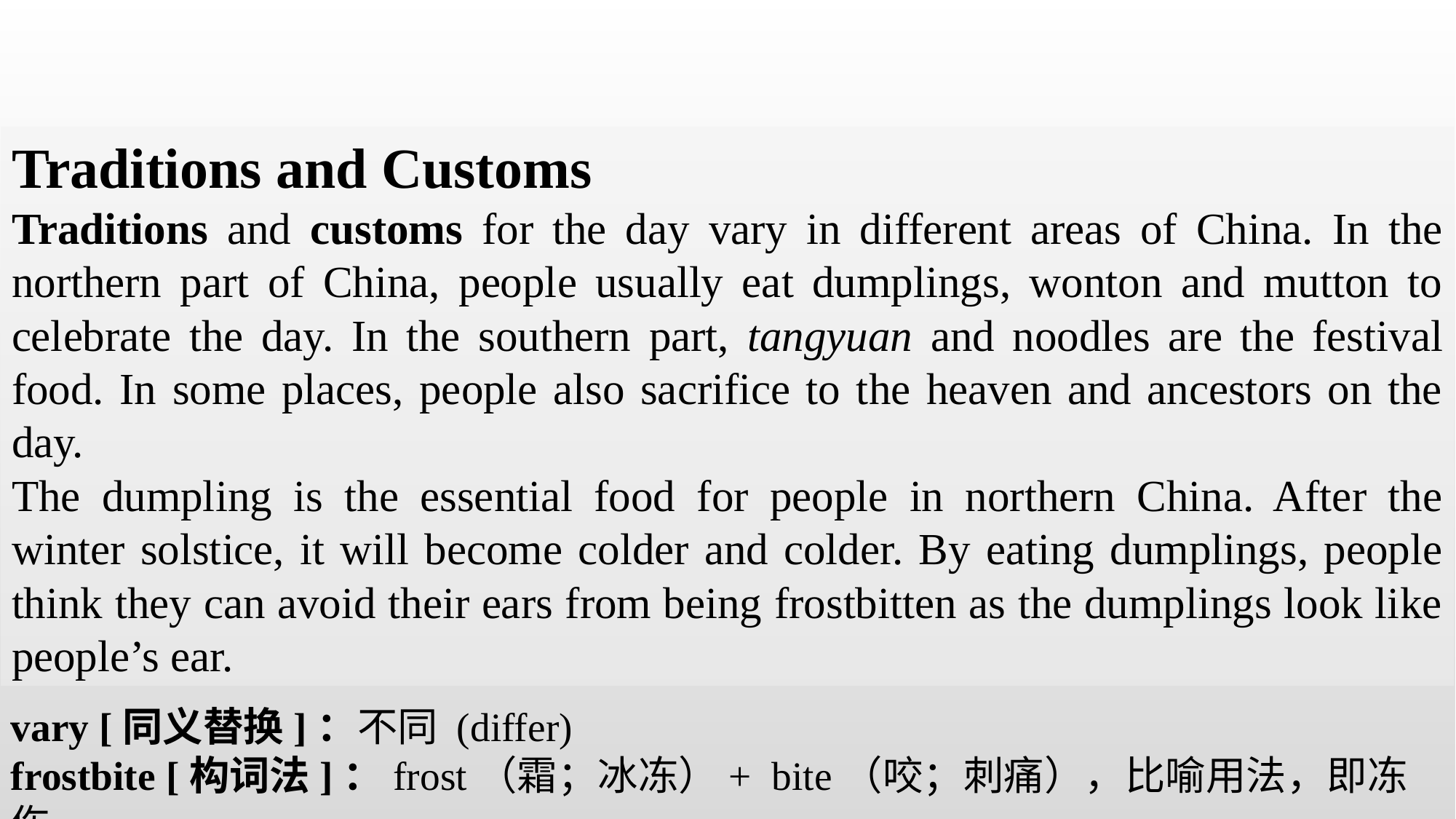

Traditions and Customs
Traditions and customs for the day vary in different areas of China. In the northern part of China, people usually eat dumplings, wonton and mutton to celebrate the day. In the southern part, tangyuan and noodles are the festival food. In some places, people also sacrifice to the heaven and ancestors on the day.
The dumpling is the essential food for people in northern China. After the winter solstice, it will become colder and colder. By eating dumplings, people think they can avoid their ears from being frostbitten as the dumplings look like people’s ear.
vary [同义替换]：不同 (differ)
frostbite [构词法]：frost（霜；冰冻）+  bite（咬；刺痛），比喻用法，即冻伤